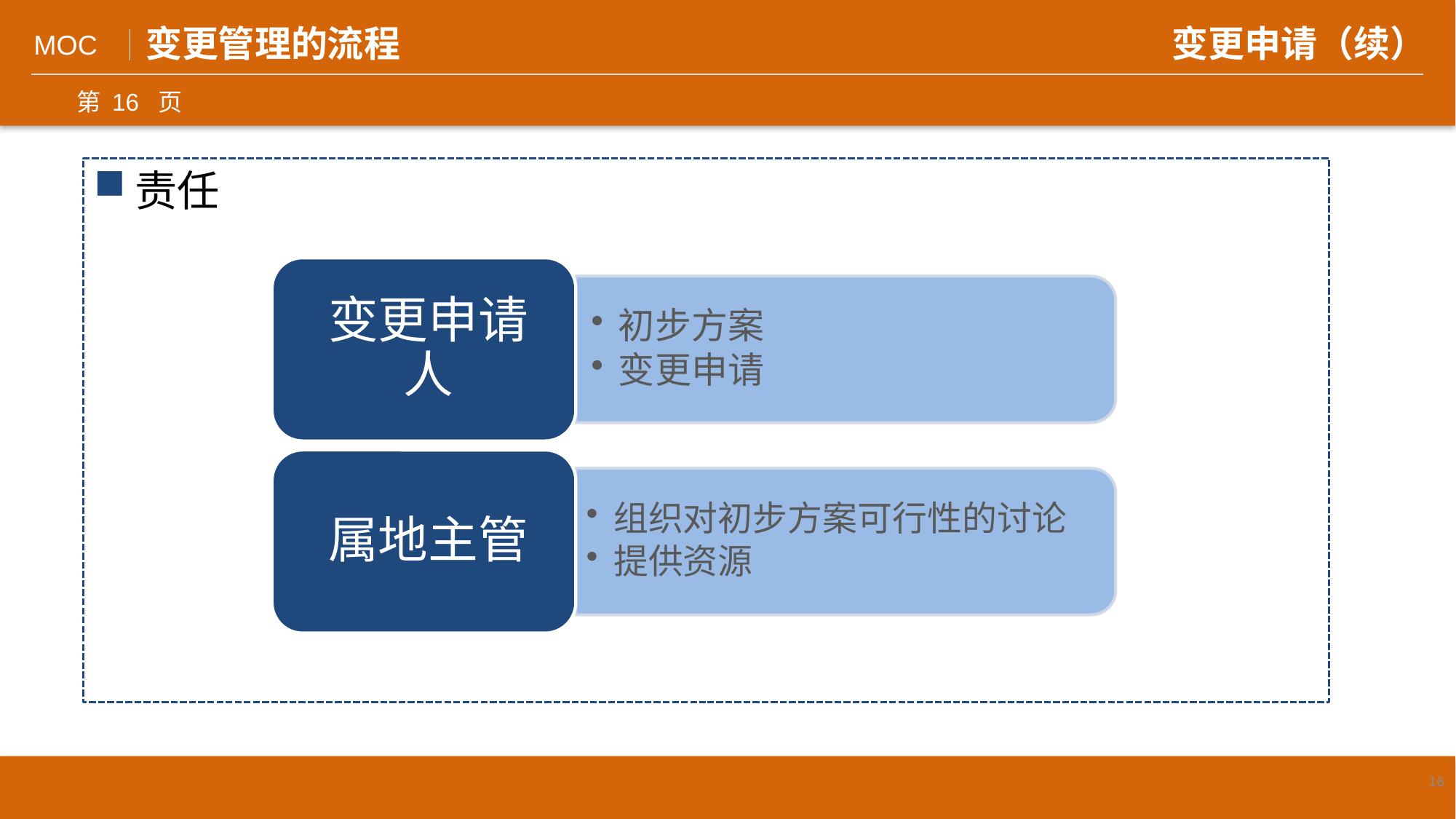

变更管理的流程
变更申请（续）
责任
初步方案
变更申请
变更申请人
组织对初步方案可行性的讨论
提供资源
属地主管
16